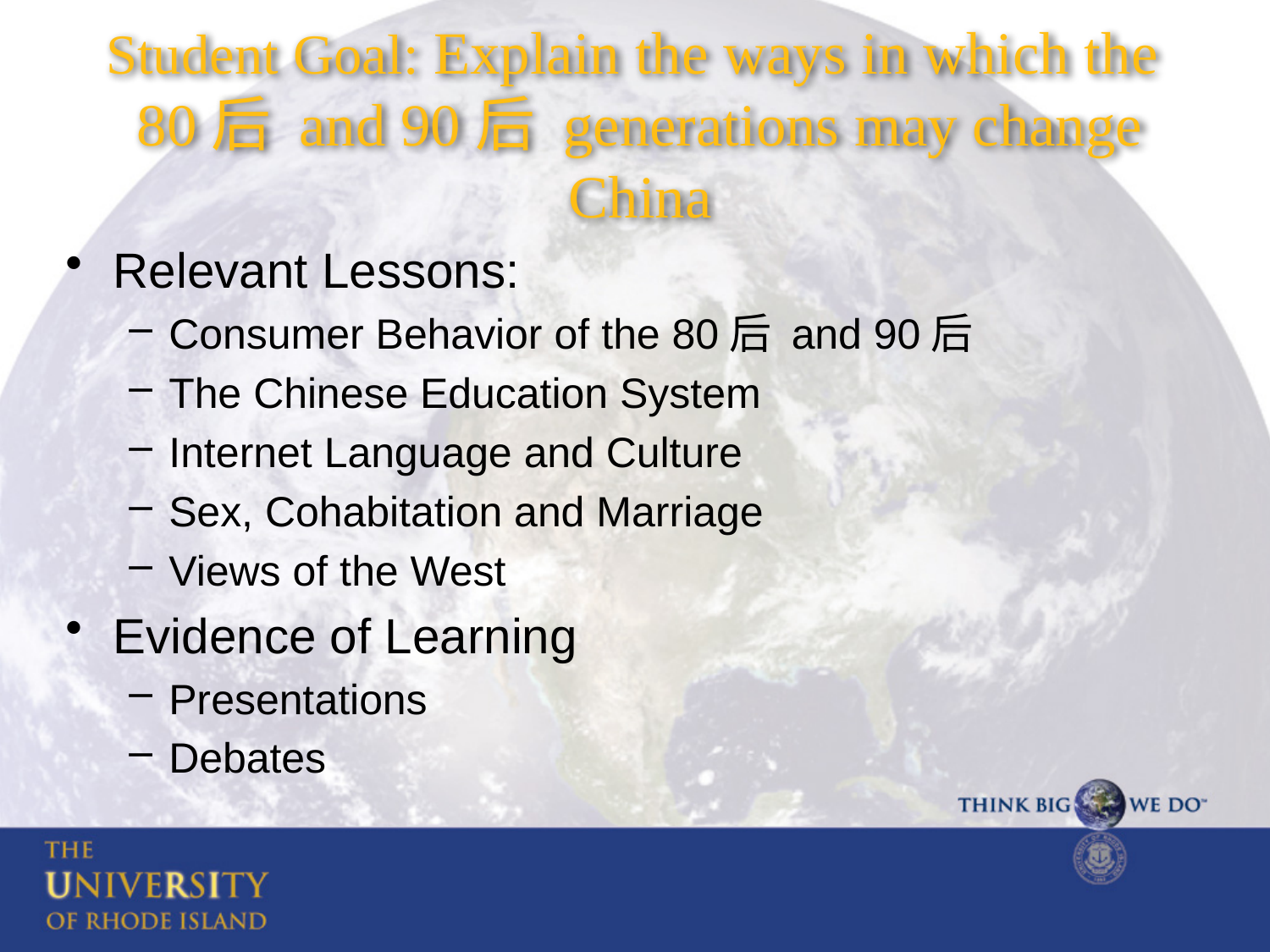

# Student Goal: Explain the ways in which the 80后 and 90后 generations may change China
Relevant Lessons:
Consumer Behavior of the 80后 and 90后
The Chinese Education System
Internet Language and Culture
Sex, Cohabitation and Marriage
Views of the West
Evidence of Learning
Presentations
Debates